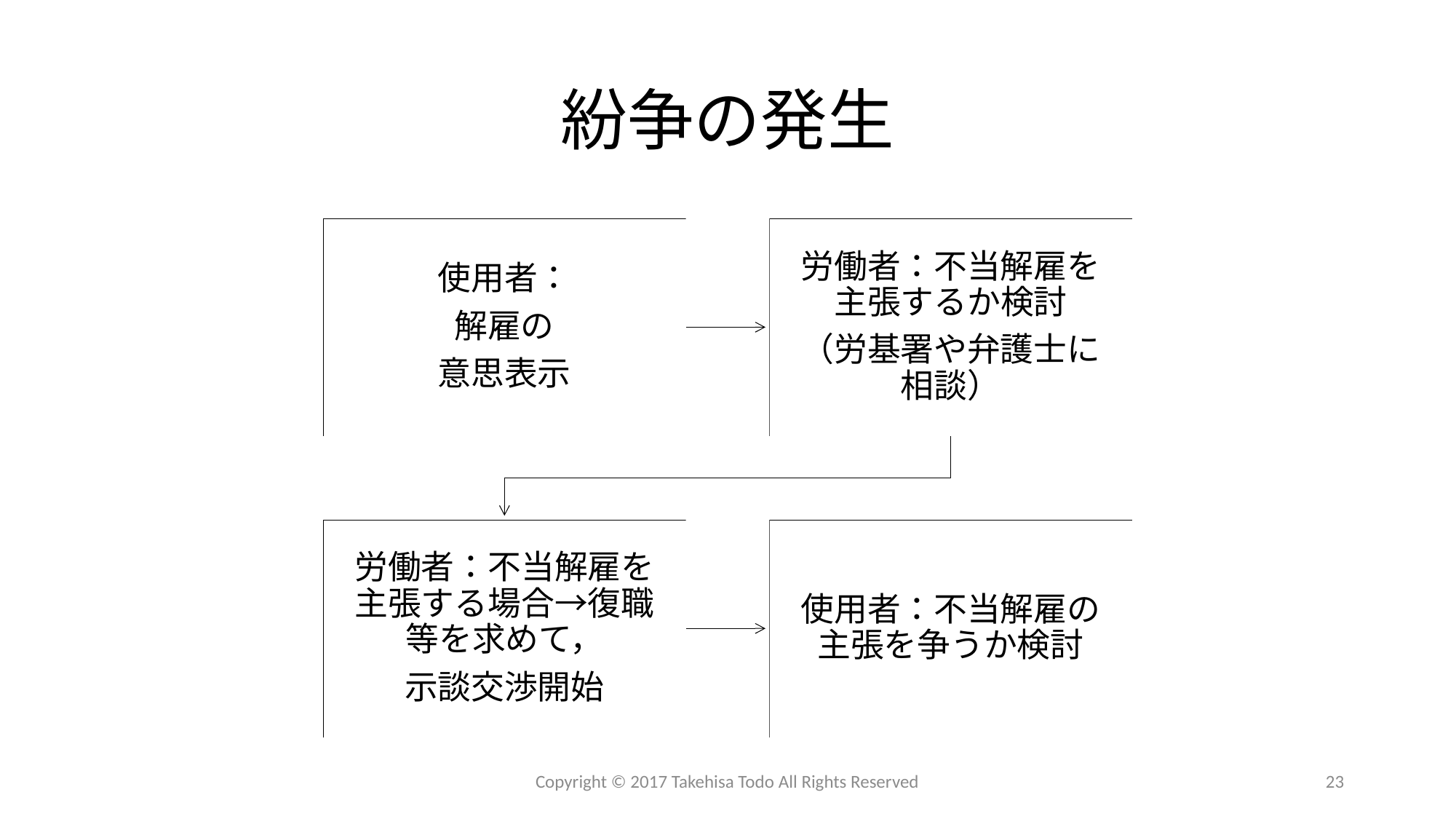

# 紛争の発生

使用者：
解雇の
意思表示

労働者：不当解雇を主張するか検討
（労基署や弁護士に相談）

労働者：不当解雇を主張する場合→復職等を求めて，
示談交渉開始
使用者：不当解雇の主張を争うか検討
Copyright © 2017 Takehisa Todo All Rights Reserved
23